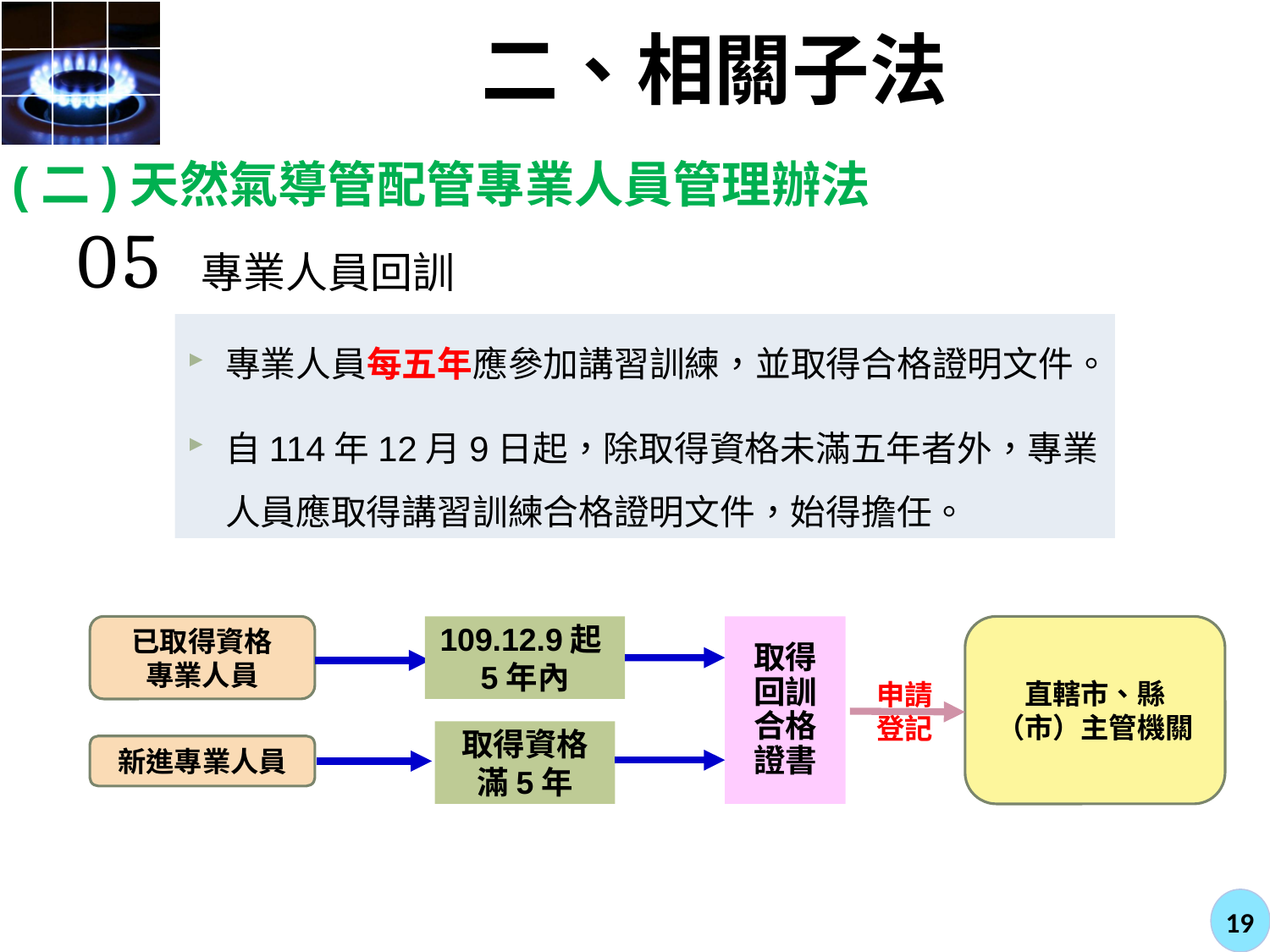

# 二、相關子法
(二)天然氣導管配管專業人員管理辦法
05 專業人員回訓

專業人員每五年應參加講習訓練，並取得合格證明文件。
自114年12月9日起，除取得資格未滿五年者外，專業人員應取得講習訓練合格證明文件，始得擔任。
已取得資格
專業人員
109.12.9起5年內
取得回訓合格證書
直轄市、縣（市）主管機關
申請
登記
取得資格
滿5年
新進專業人員
19